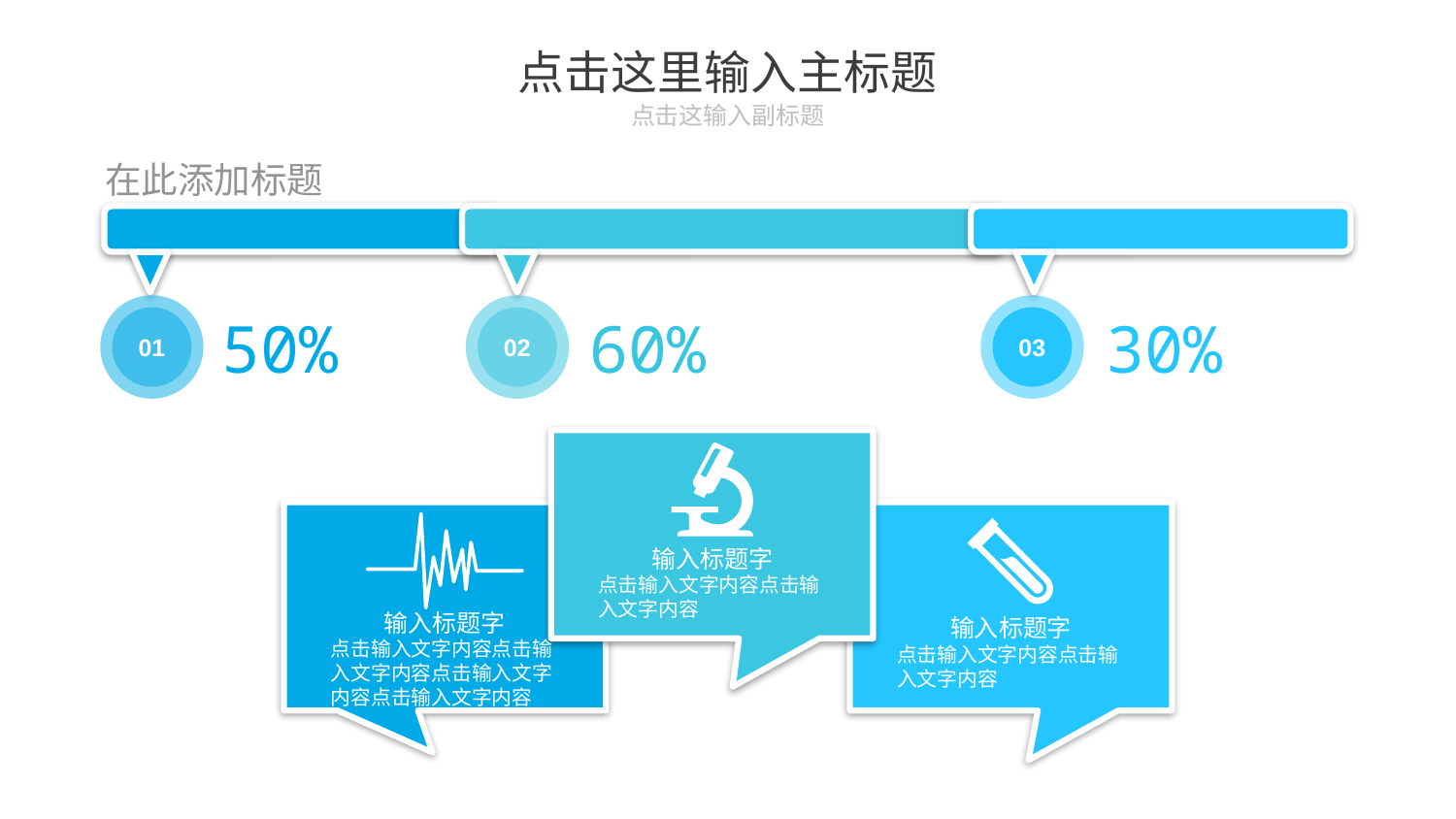

# 点击这里输入主标题
点击这输入副标题
在此添加标题

01

02

03
50%
60%
30%

输入标题字
点击输入文字内容点击输入文字内容
输入标题字
点击输入文字内容点击输入文字内容点击输入文字内容点击输入文字内容
输入标题字
点击输入文字内容点击输入文字内容